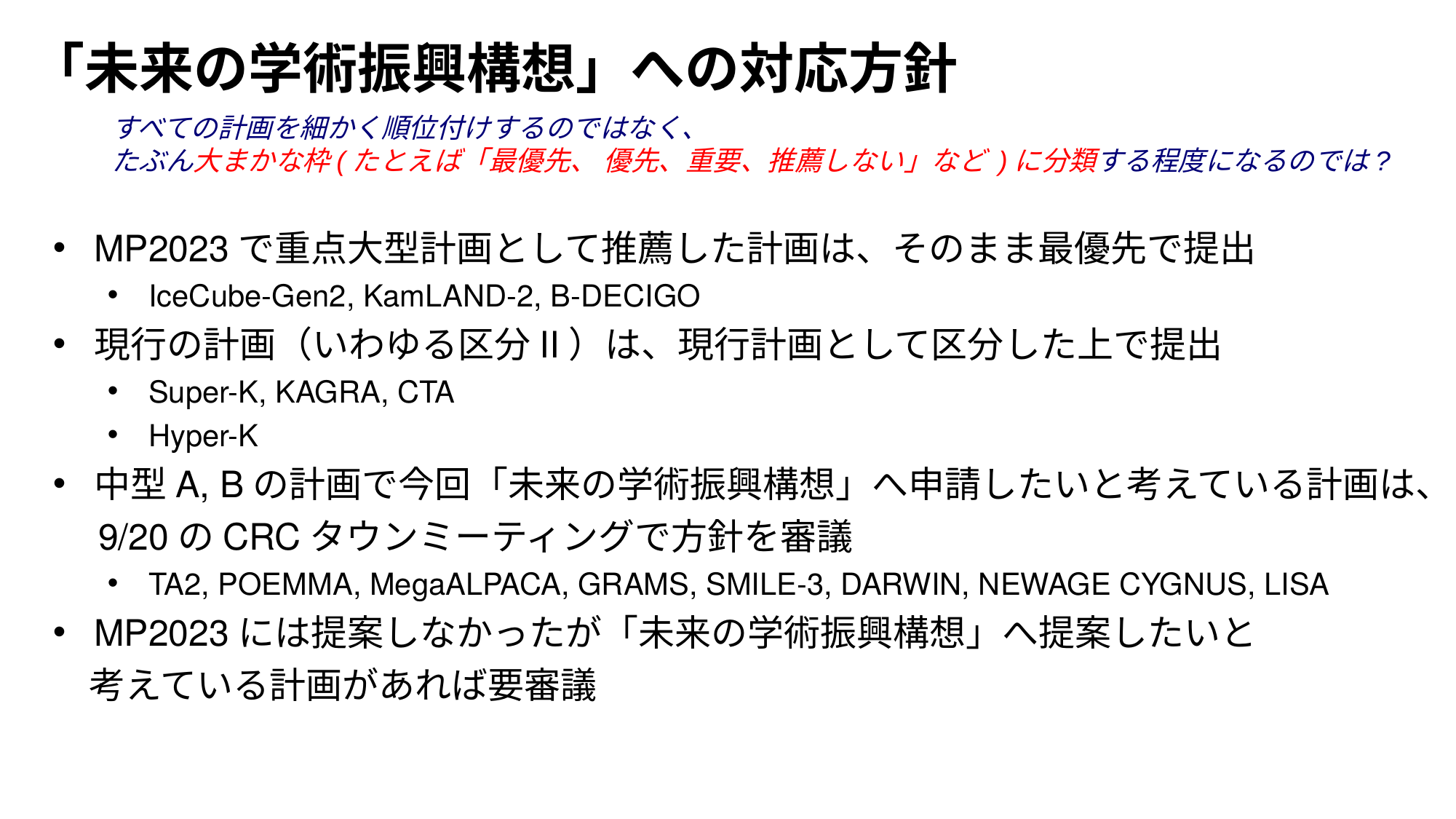

「未来の学術振興構想」への対応方針
すべての計画を細かく順位付けするのではなく、
たぶん大まかな枠(たとえば「最優先、 優先、重要、推薦しない」など )に分類する程度になるのでは?
MP2023で重点大型計画として推薦した計画は、そのまま最優先で提出
IceCube-Gen2, KamLAND-2, B-DECIGO
現行の計画（いわゆる区分II）は、現行計画として区分した上で提出
Super-K, KAGRA, CTA
Hyper-K
中型A, Bの計画で今回「未来の学術振興構想」へ申請したいと考えている計画は、
　9/20のCRCタウンミーティングで方針を審議
TA2, POEMMA, MegaALPACA, GRAMS, SMILE-3, DARWIN, NEWAGE CYGNUS, LISA
MP2023には提案しなかったが「未来の学術振興構想」へ提案したいと
　考えている計画があれば要審議